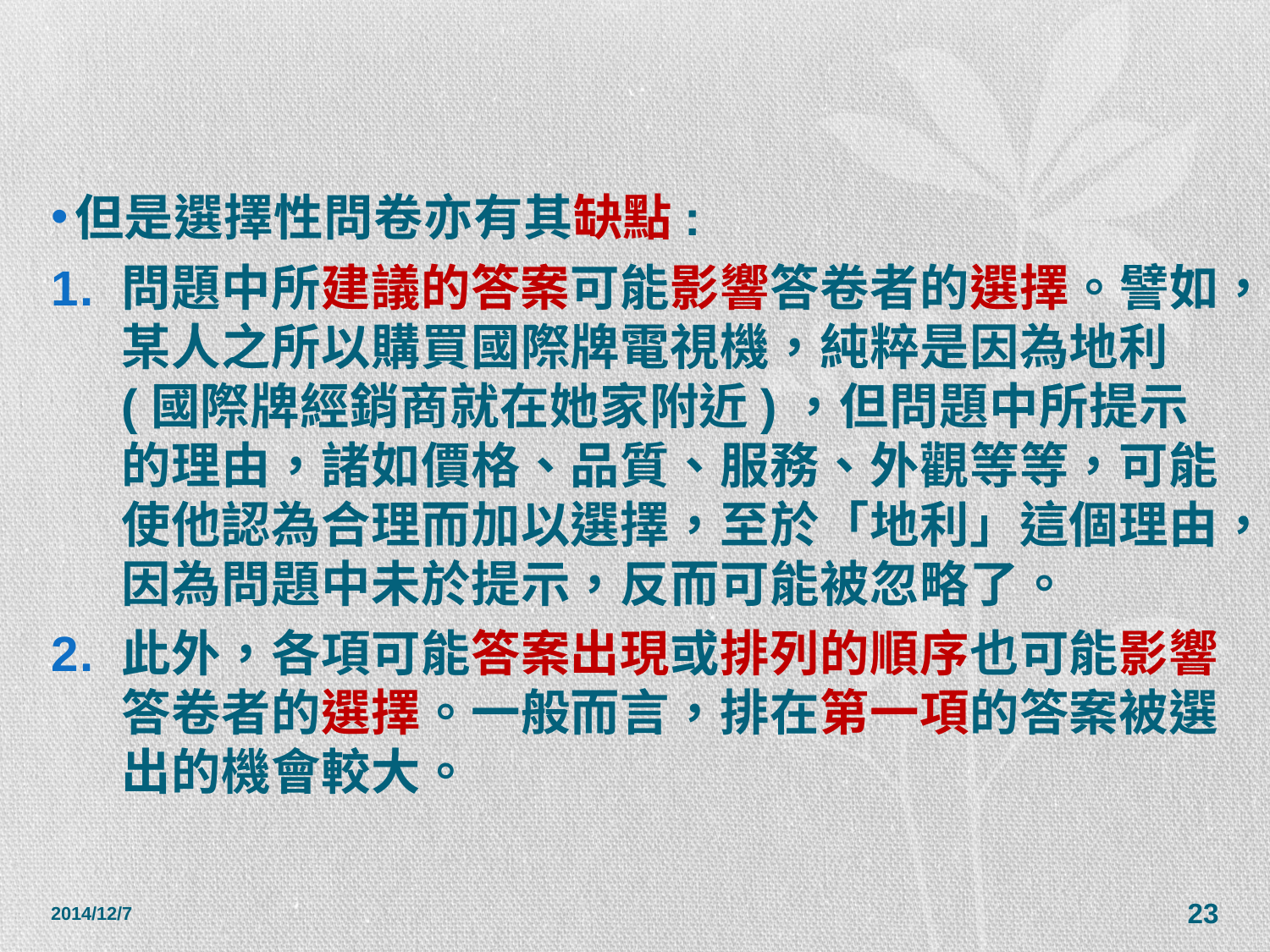

#
但是選擇性問卷亦有其缺點:
問題中所建議的答案可能影響答卷者的選擇。譬如，某人之所以購買國際牌電視機，純粹是因為地利(國際牌經銷商就在她家附近)，但問題中所提示的理由，諸如價格、品質、服務、外觀等等，可能使他認為合理而加以選擇，至於「地利」這個理由，因為問題中未於提示，反而可能被忽略了。
此外，各項可能答案出現或排列的順序也可能影響答卷者的選擇。一般而言，排在第一項的答案被選出的機會較大。

2014/12/7
23